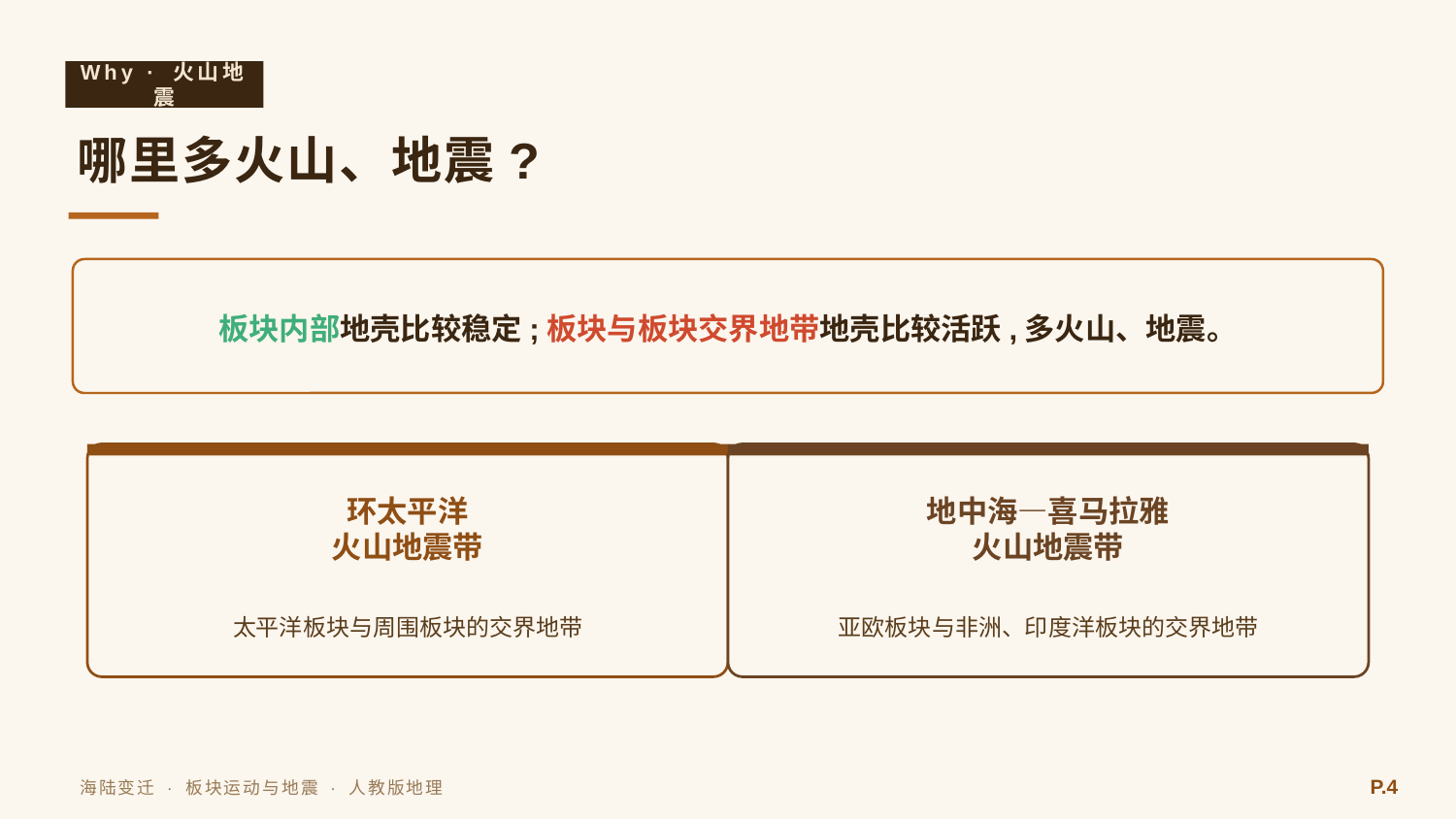

Why · 火山地震

哪里多火山、地震?

板块内部地壳比较稳定;板块与板块交界地带地壳比较活跃,多火山、地震。

环太平洋
火山地震带
地中海—喜马拉雅
火山地震带
太平洋板块与周围板块的交界地带
亚欧板块与非洲、印度洋板块的交界地带
P.4
海陆变迁 · 板块运动与地震 · 人教版地理